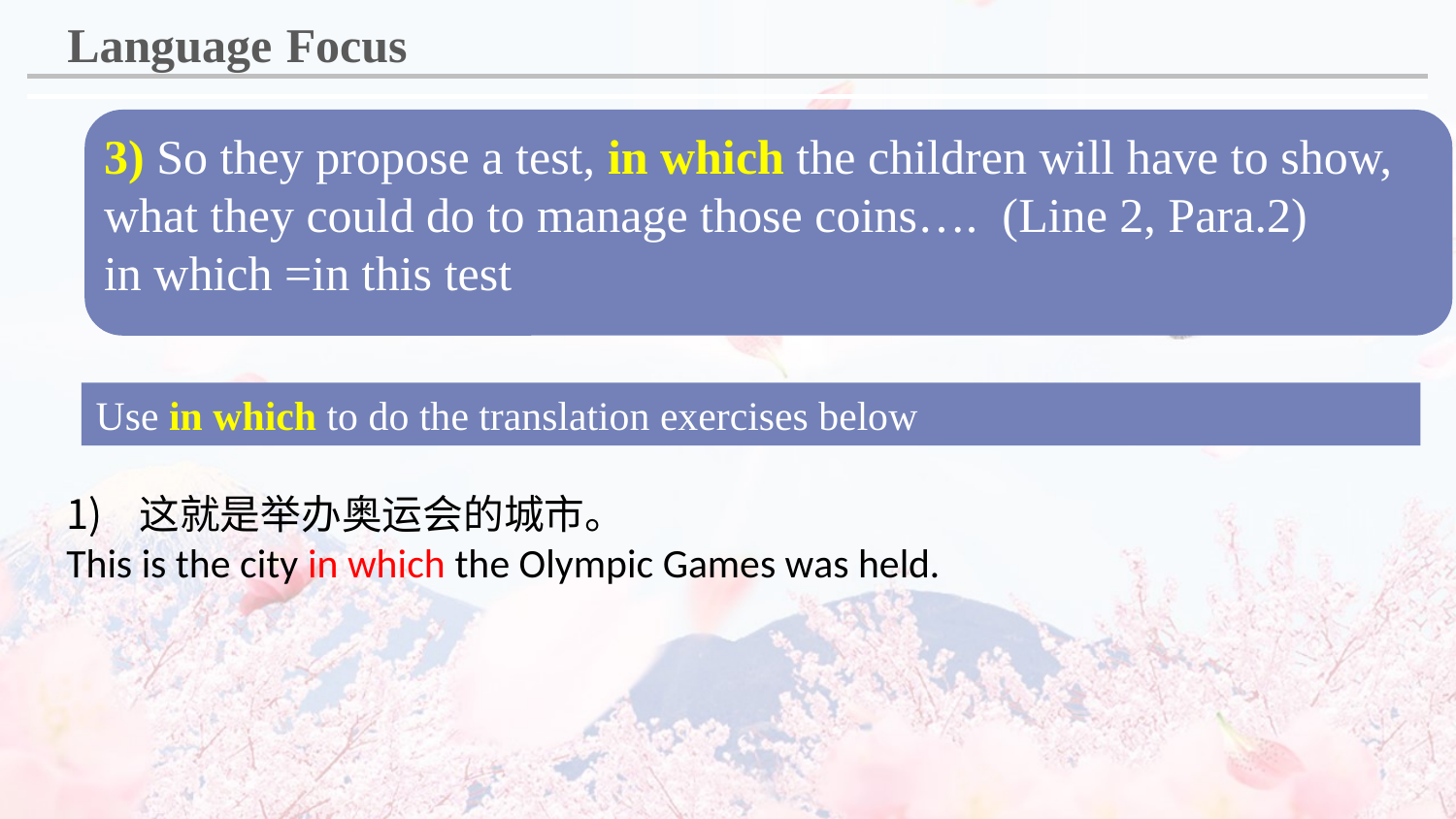

Language Focus

3) So they propose a test, in which the children will have to show, what they could do to manage those coins….  (Line 2, Para.2)
in which =in this test

Use in which to do the translation exercises below
这就是举办奥运会的城市。
This is the city in which the Olympic Games was held.